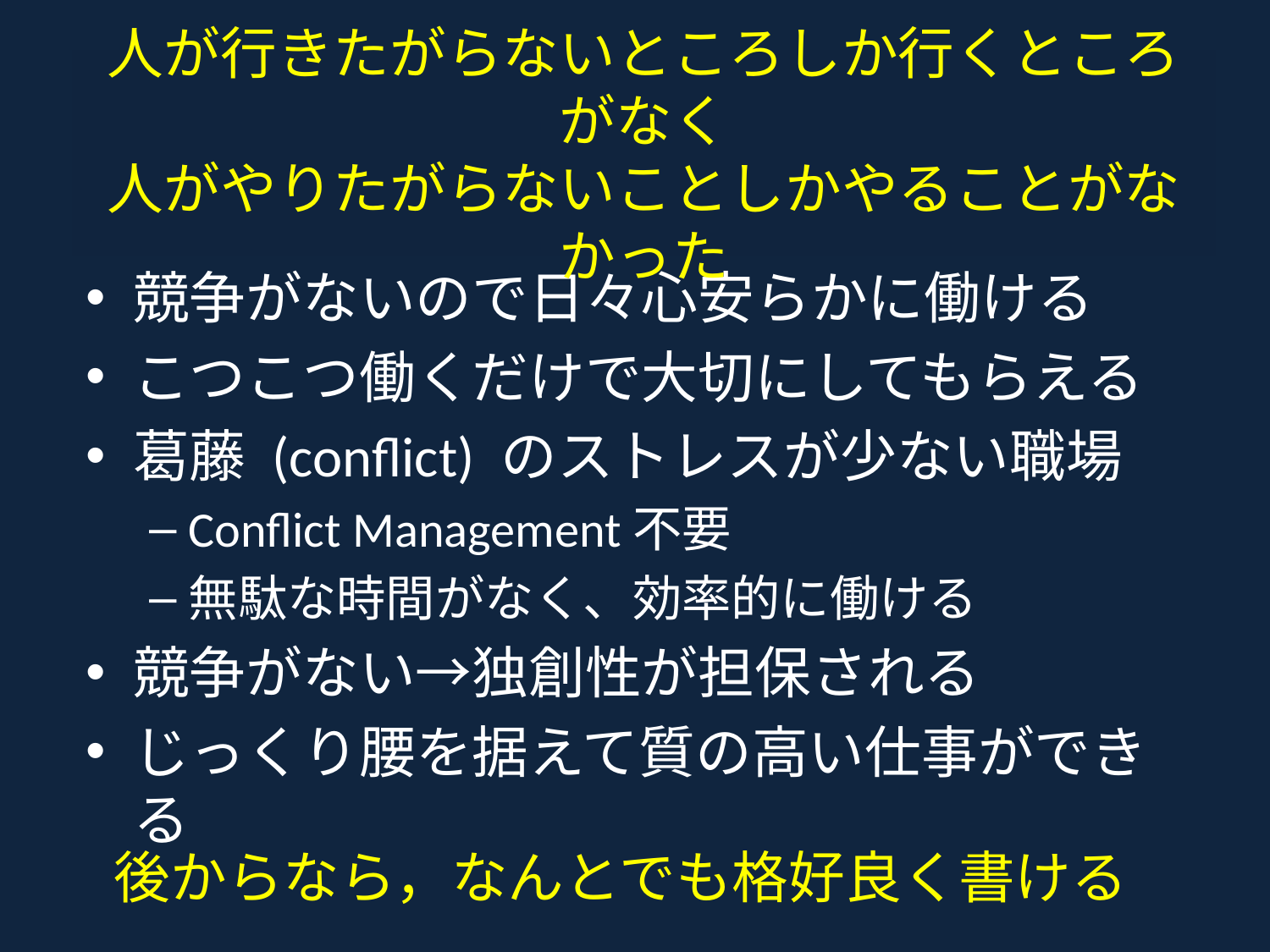

# 人が行きたがらないところで 人がやりたがらないことをやる
人が行きたがらないところしか行くところがなく
人がやりたがらないことしかやることがなかった
競争がないので日々心安らかに働ける
こつこつ働くだけで大切にしてもらえる
葛藤 (conflict) のストレスが少ない職場
Conflict Management不要
無駄な時間がなく、効率的に働ける
競争がない→独創性が担保される
じっくり腰を据えて質の高い仕事ができる
後からなら，なんとでも格好良く書ける